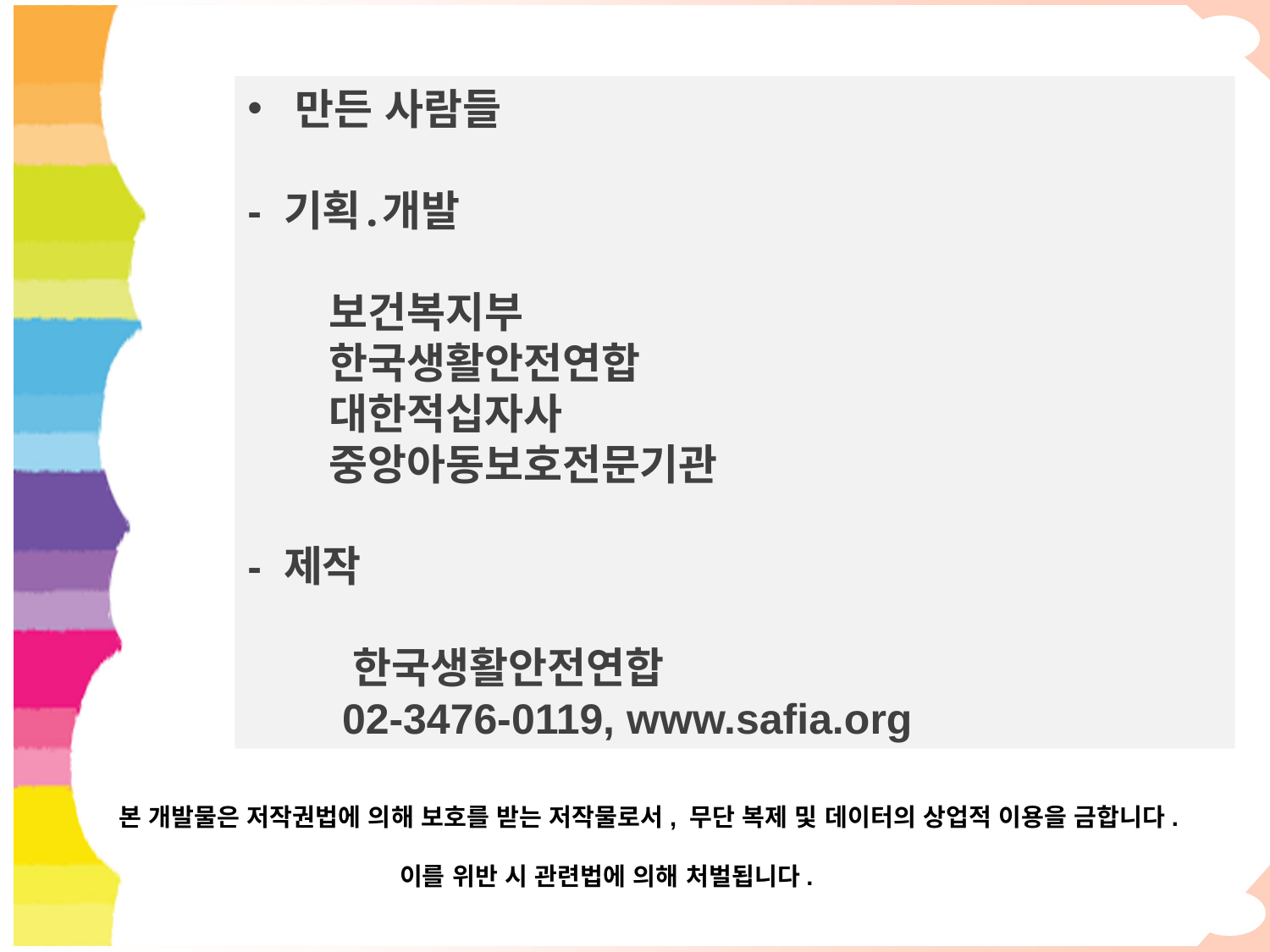

만든 사람들

- 기획․개발

      보건복지부
      한국생활안전연합
      대한적십자사
      중앙아동보호전문기관

- 제작

        한국생활안전연합
        02-3476-0119, www.safia.org
 본 개발물은 저작권법에 의해 보호를 받는 저작물로서, 무단 복제 및 데이터의 상업적 이용을 금합니다.
                                         이를 위반 시 관련법에 의해 처벌됩니다.